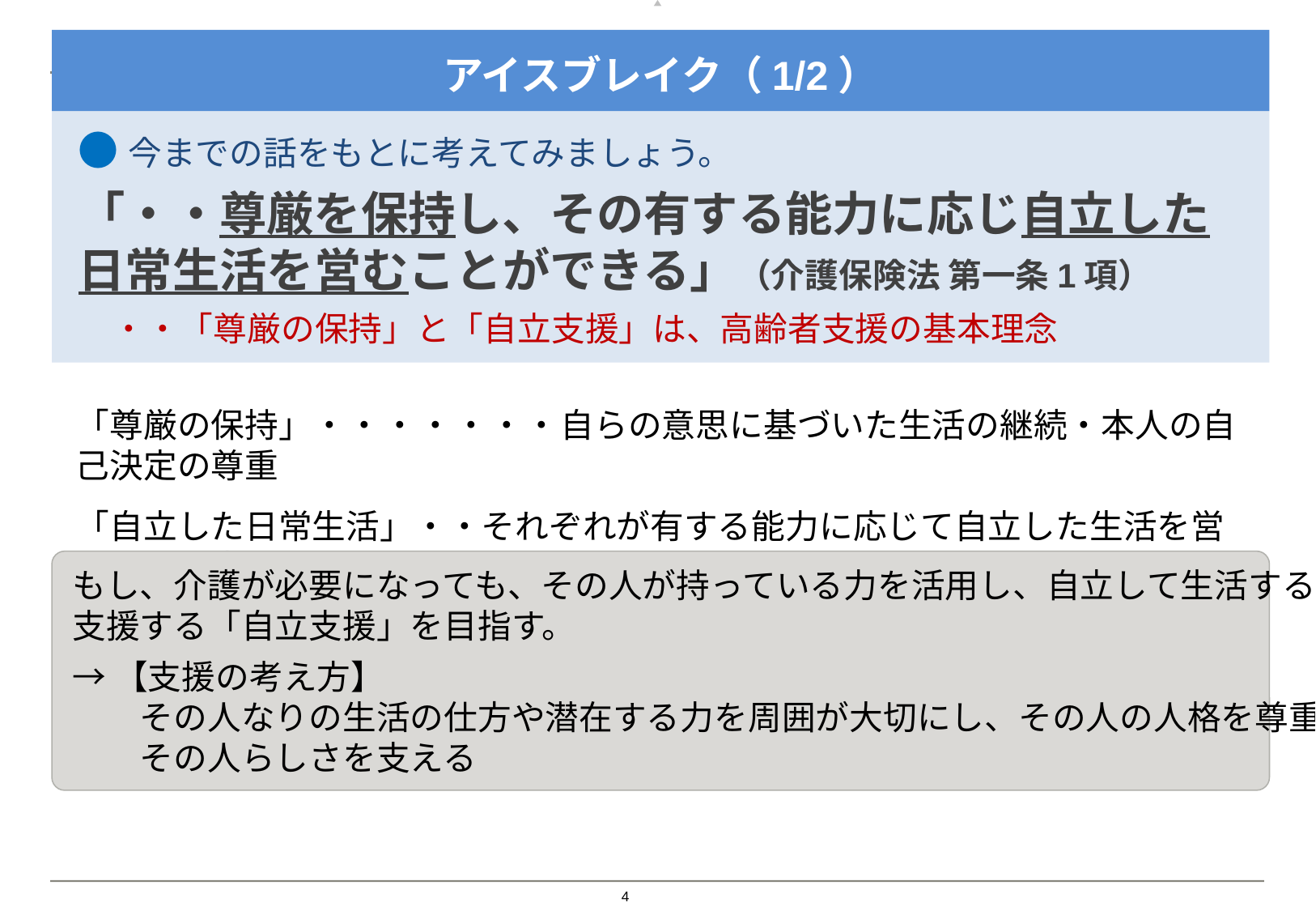

# アイスブレイク（1/2）
●今までの話をもとに考えてみましょう。
「・・尊厳を保持し、その有する能力に応じ自立した日常生活を営むことができる」（介護保険法 第一条1項）
　・・「尊厳の保持」と「自立支援」は、高齢者支援の基本理念
「尊厳の保持」・・・・・・・自らの意思に基づいた生活の継続・本人の自己決定の尊重
「自立した日常生活」・・それぞれが有する能力に応じて自立した生活を営むための支援
もし、介護が必要になっても、その人が持っている力を活用し、自立して生活することを
支援する「自立支援」を目指す。
→【支援の考え方】
　　その人なりの生活の仕方や潜在する力を周囲が大切にし、その人の人格を尊重し、
　　その人らしさを支える
4